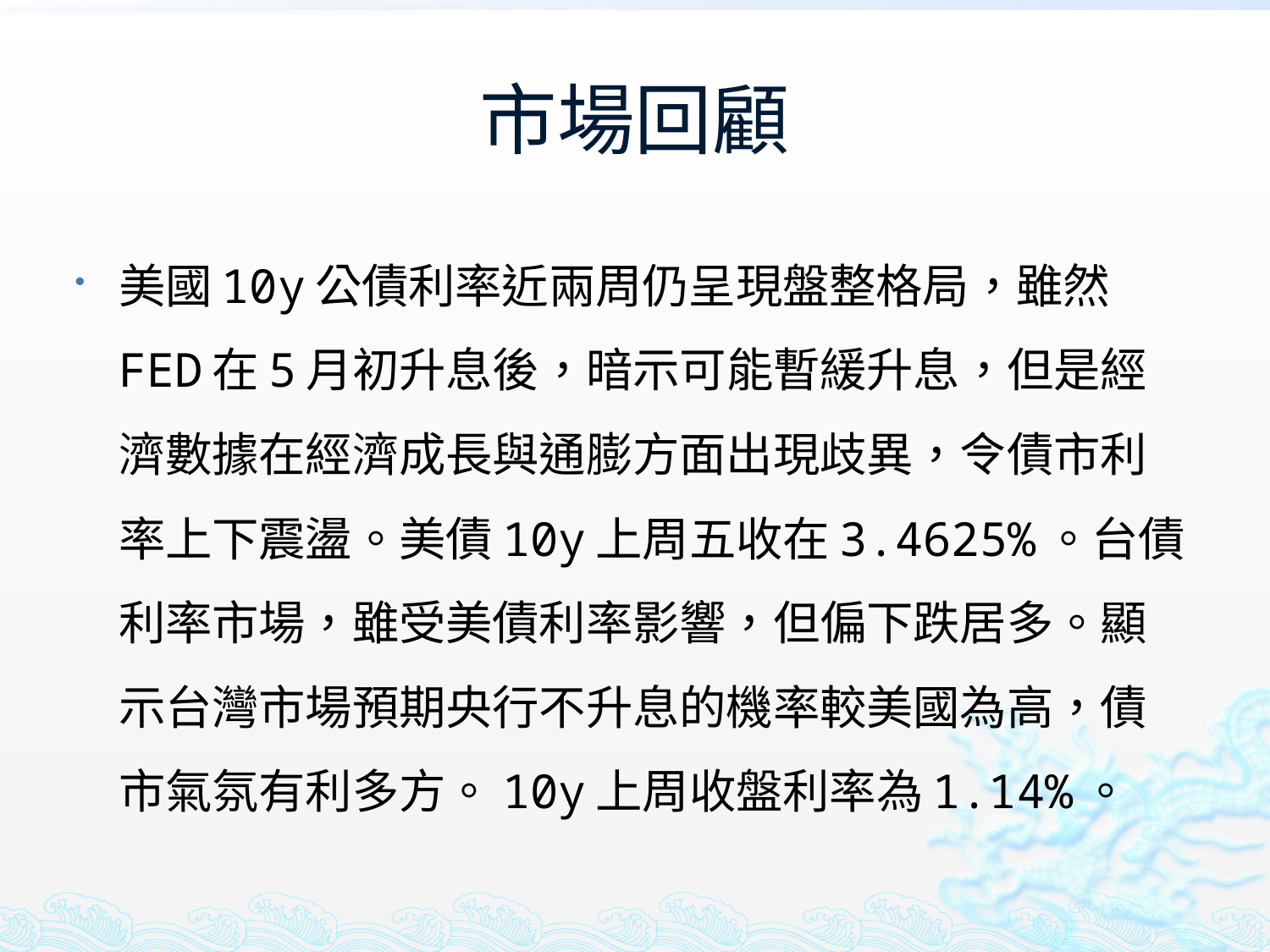

# 市場回顧
美國10y公債利率近兩周仍呈現盤整格局，雖然FED在5月初升息後，暗示可能暫緩升息，但是經濟數據在經濟成長與通膨方面出現歧異，令債市利率上下震盪。美債10y上周五收在3.4625%。台債利率市場，雖受美債利率影響，但偏下跌居多。顯示台灣市場預期央行不升息的機率較美國為高，債市氣氛有利多方。10y上周收盤利率為1.14%。